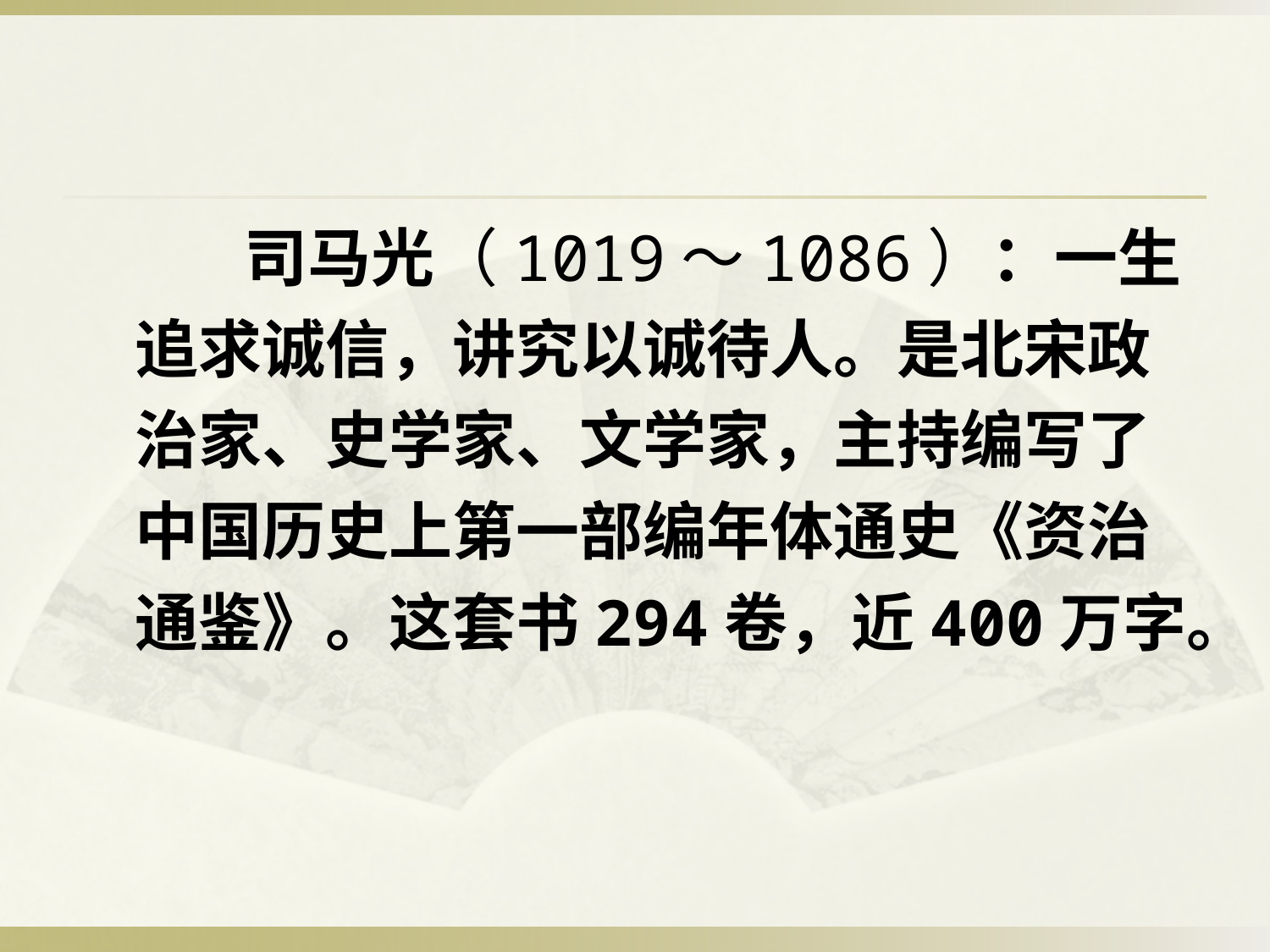

司马光（1019～1086）：一生追求诚信，讲究以诚待人。是北宋政治家、史学家、文学家，主持编写了中国历史上第一部编年体通史《资治通鉴》。这套书294卷，近400万字。